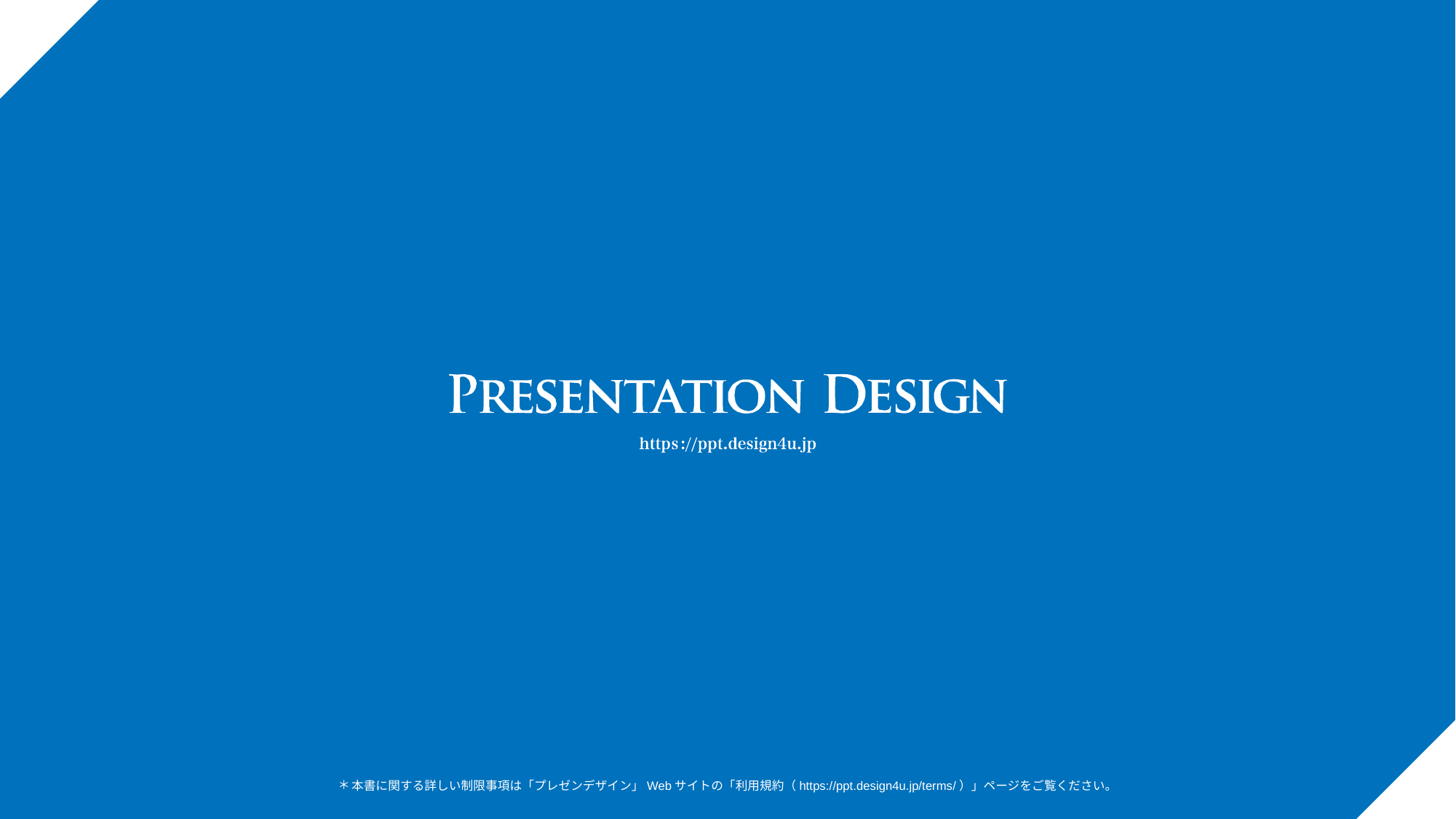

本書に関する詳しい制限事項は「プレゼンデザイン」Webサイトの「利用規約（https://ppt.design4u.jp/terms/）」ページをご覧ください。
© Presentation Design
37